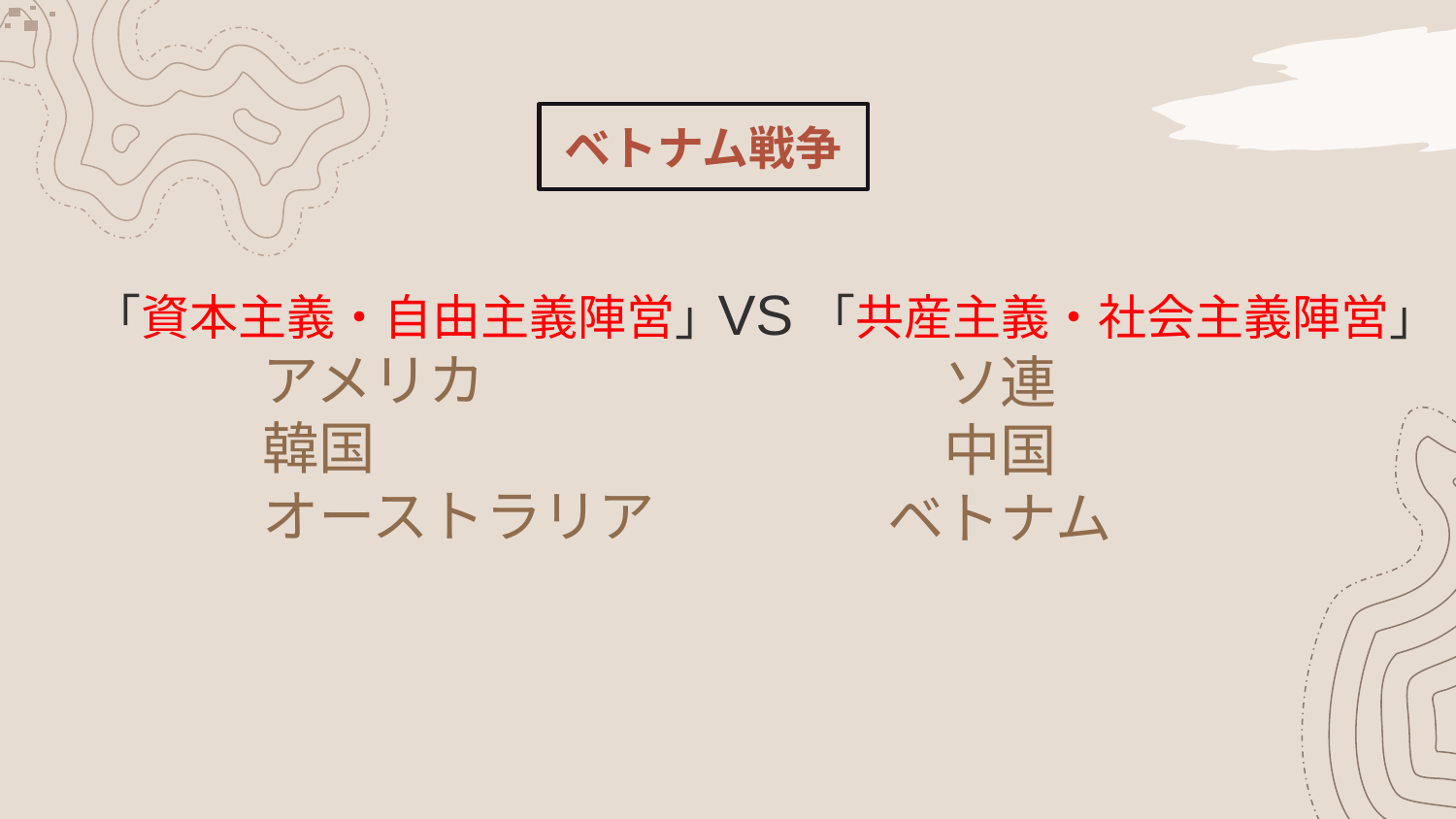

ベトナム戦争
VS「共産主義・社会主義陣営」
　　　　ソ連
　　　　中国
　　　ベトナム
「資本主義・自由主義陣営」
　　　アメリカ
　　　韓国
　　　オーストラリア